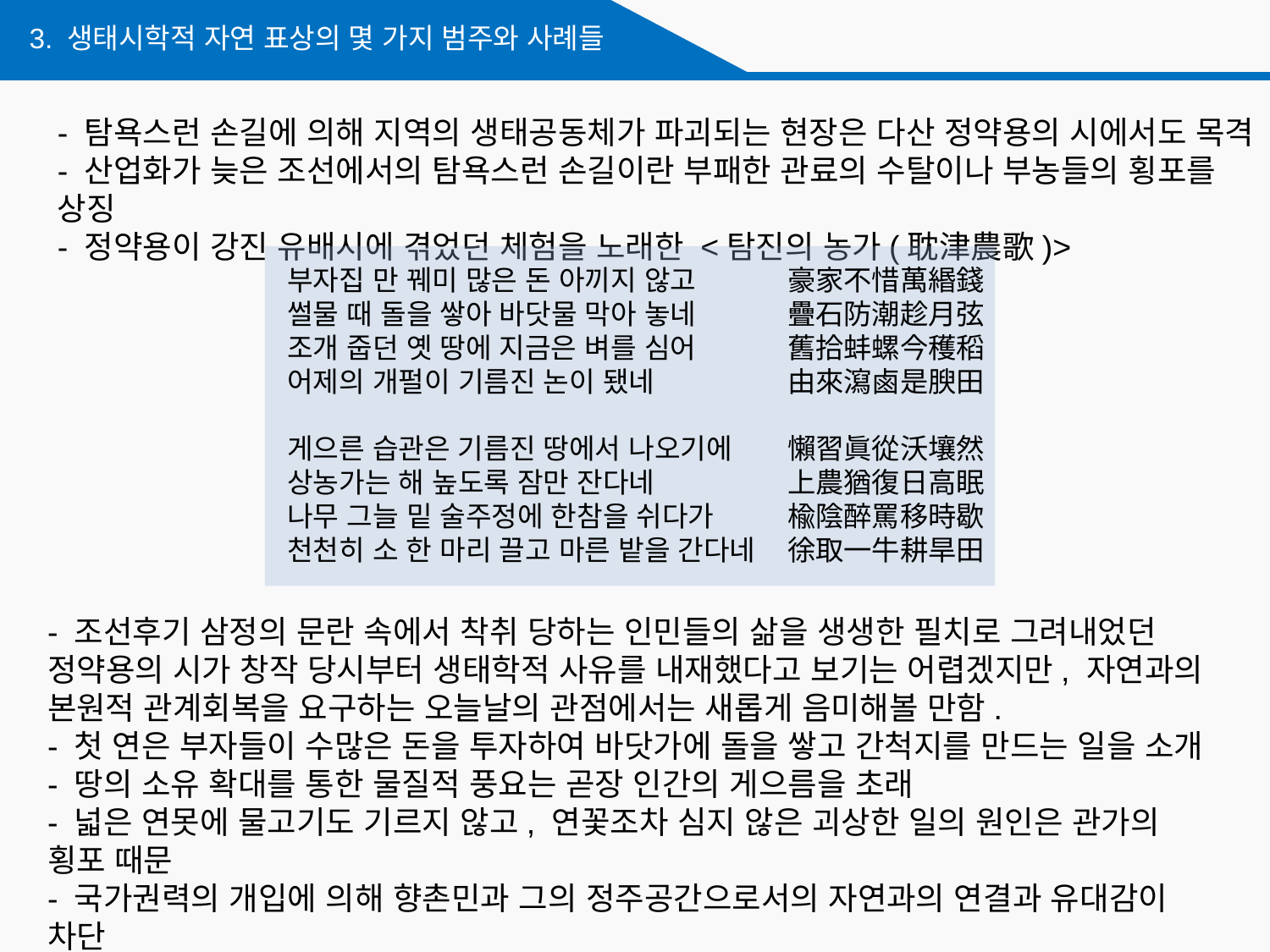

3. 생태시학적 자연 표상의 몇 가지 범주와 사례들

- 탐욕스런 손길에 의해 지역의 생태공동체가 파괴되는 현장은 다산 정약용의 시에서도 목격
- 산업화가 늦은 조선에서의 탐욕스런 손길이란 부패한 관료의 수탈이나 부농들의 횡포를 상징
- 정약용이 강진 유배시에 겪었던 체험을 노래한 <탐진의 농가(耽津農歌)>

부자집 만 꿰미 많은 돈 아끼지 않고
썰물 때 돌을 쌓아 바닷물 막아 놓네
조개 줍던 옛 땅에 지금은 벼를 심어
어제의 개펄이 기름진 논이 됐네

게으른 습관은 기름진 땅에서 나오기에
상농가는 해 높도록 잠만 잔다네
나무 그늘 밑 술주정에 한참을 쉬다가
천천히 소 한 마리 끌고 마른 밭을 간다네
豪家不惜萬緡錢
疊石防潮趁月弦
舊拾蚌螺今穫稻
由來瀉鹵是腴田

懶習眞從沃壤然
上農猶復日高眠
楡陰醉罵移時歇
徐取一牛耕旱田

- 조선후기 삼정의 문란 속에서 착취 당하는 인민들의 삶을 생생한 필치로 그려내었던 정약용의 시가 창작 당시부터 생태학적 사유를 내재했다고 보기는 어렵겠지만, 자연과의 본원적 관계회복을 요구하는 오늘날의 관점에서는 새롭게 음미해볼 만함.
- 첫 연은 부자들이 수많은 돈을 투자하여 바닷가에 돌을 쌓고 간척지를 만드는 일을 소개
- 땅의 소유 확대를 통한 물질적 풍요는 곧장 인간의 게으름을 초래
- 넓은 연못에 물고기도 기르지 않고, 연꽃조차 심지 않은 괴상한 일의 원인은 관가의 횡포 때문
- 국가권력의 개입에 의해 향촌민과 그의 정주공간으로서의 자연과의 연결과 유대감이 차단